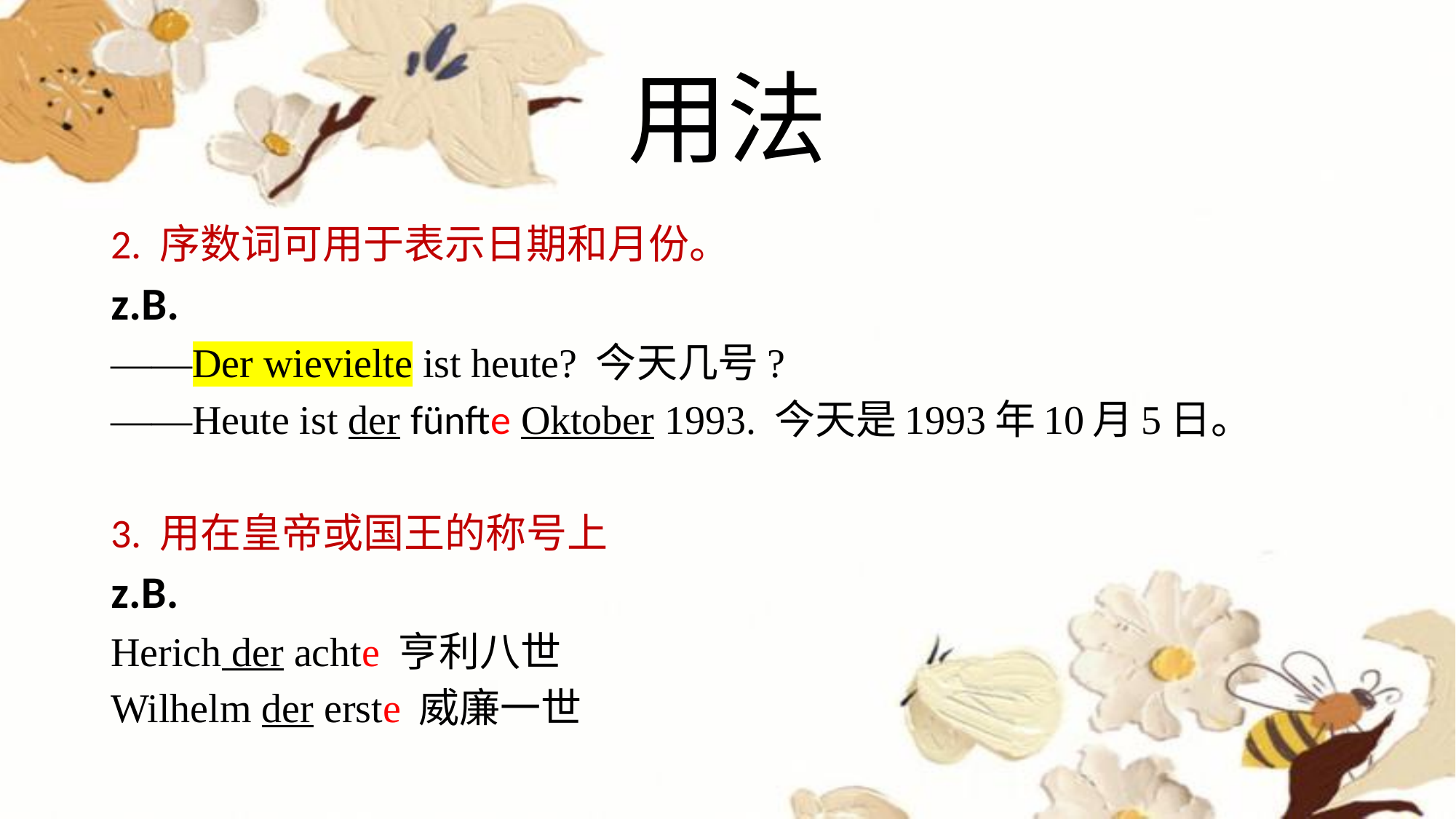

# 用法
2. 序数词可用于表示日期和月份。
z.B.
——Der wievielte ist heute? 今天几号?
——Heute ist der fünfte Oktober 1993. 今天是1993年10月5日。

3. 用在皇帝或国王的称号上
z.B.
Herich der achte 亨利八世
Wilhelm der erste 威廉一世